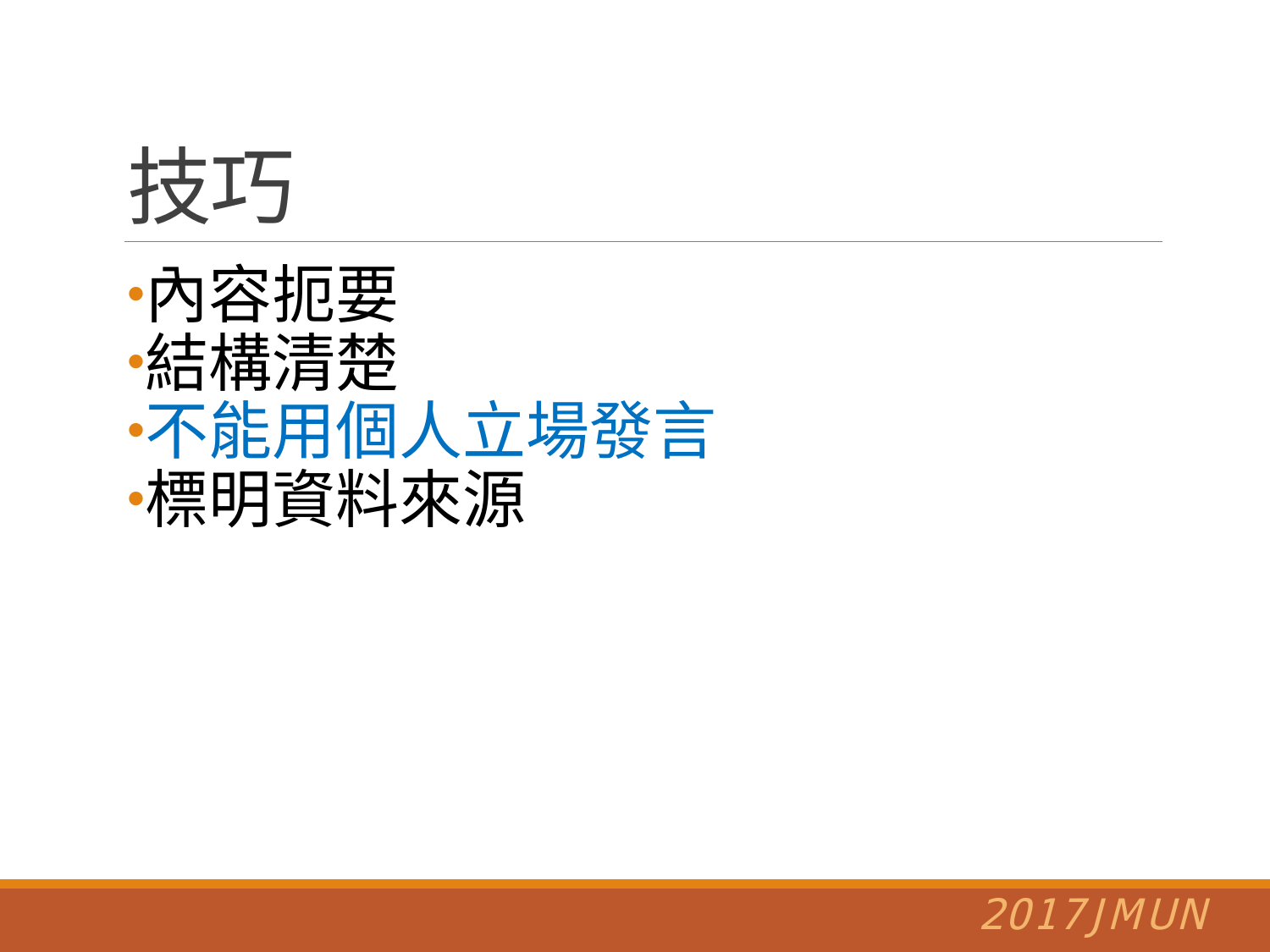

# 技巧
內容扼要
結構清楚
不能用個人立場發言
標明資料來源

2017JMUN